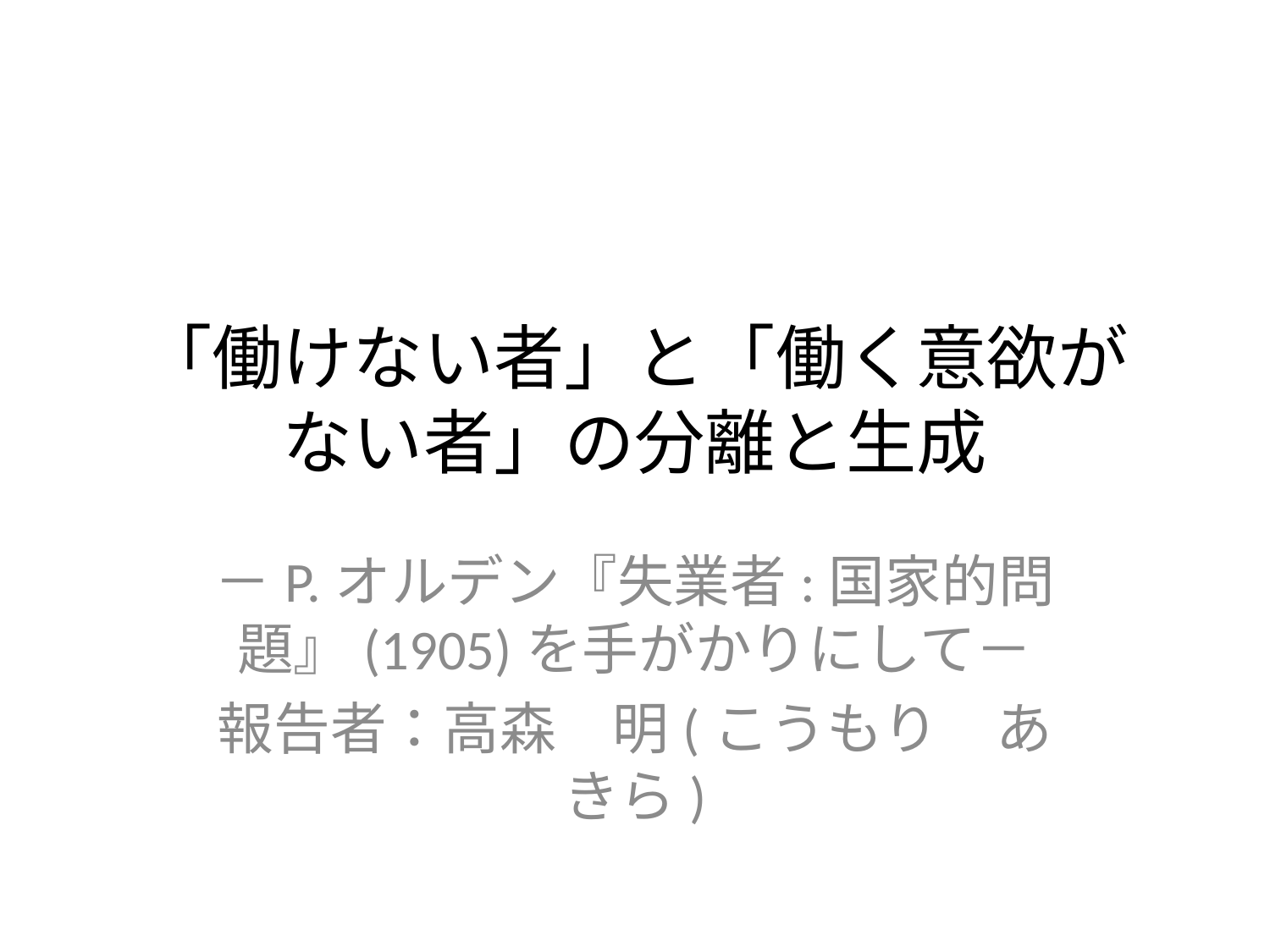

# 「働けない者」と「働く意欲がない者」の分離と生成
－P.オルデン『失業者:国家的問題』(1905)を手がかりにして－
報告者：高森　明(こうもり　あきら)